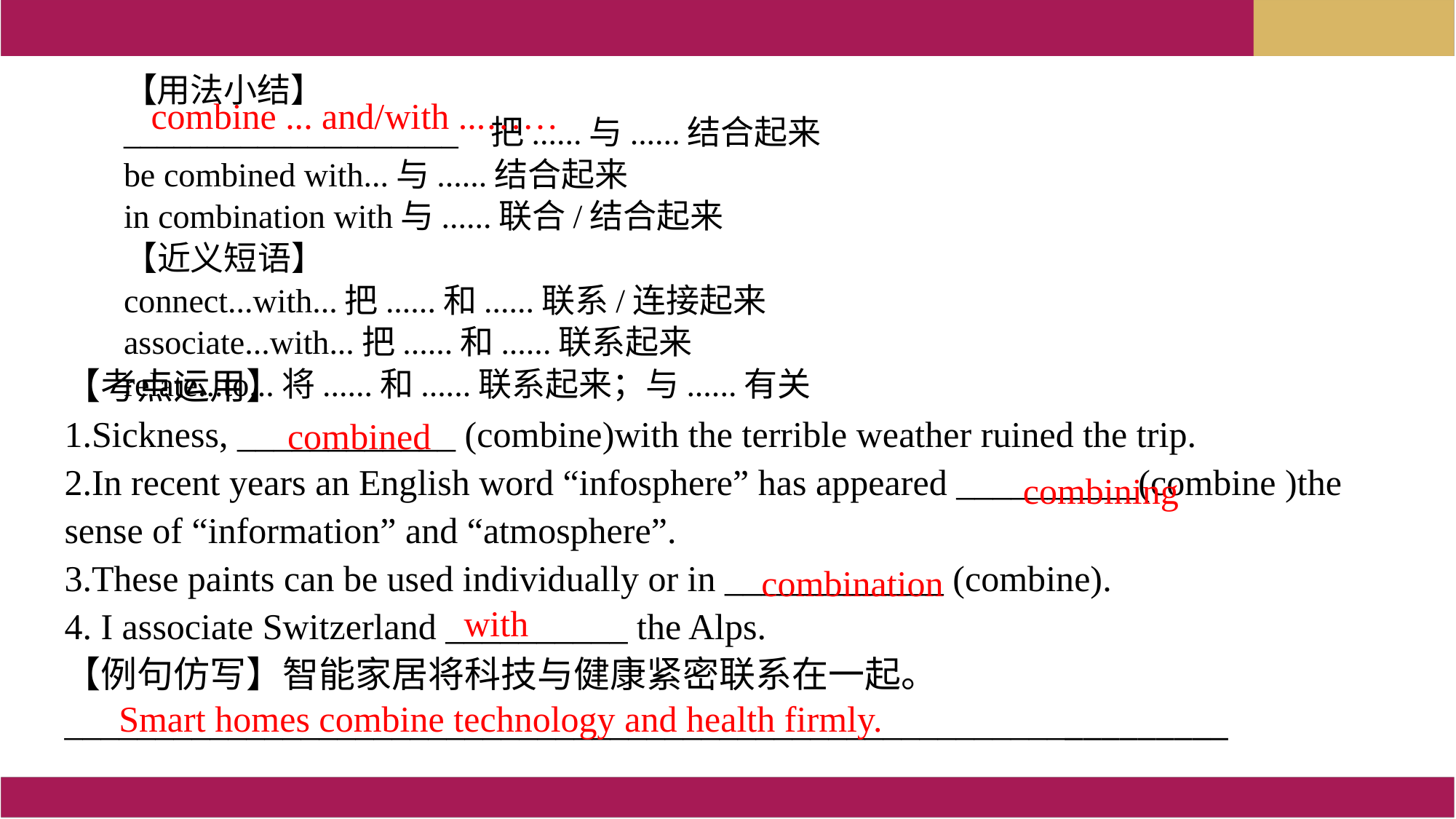

【用法小结】
____________________   把......与......结合起来
be combined with...与......结合起来
in combination with与......联合/结合起来
【近义短语】
connect...with...把......和......联系/连接起来
associate...with...把......和......联系起来
relate...to...将......和......联系起来；与......有关
combine ... and/with ...……
【考点运用】
1.Sickness, ____________ (combine)with the terrible weather ruined the trip.
2.In recent years an English word “infosphere” has appeared __________(combine )the sense of “information” and “atmosphere”.
3.These paints can be used individually or in ____________ (combine).
4. I associate Switzerland __________ the Alps.
【例句仿写】智能家居将科技与健康紧密联系在一起。
________________________________________________________________
 combined
combining
combination
with
 Smart homes combine technology and health firmly.